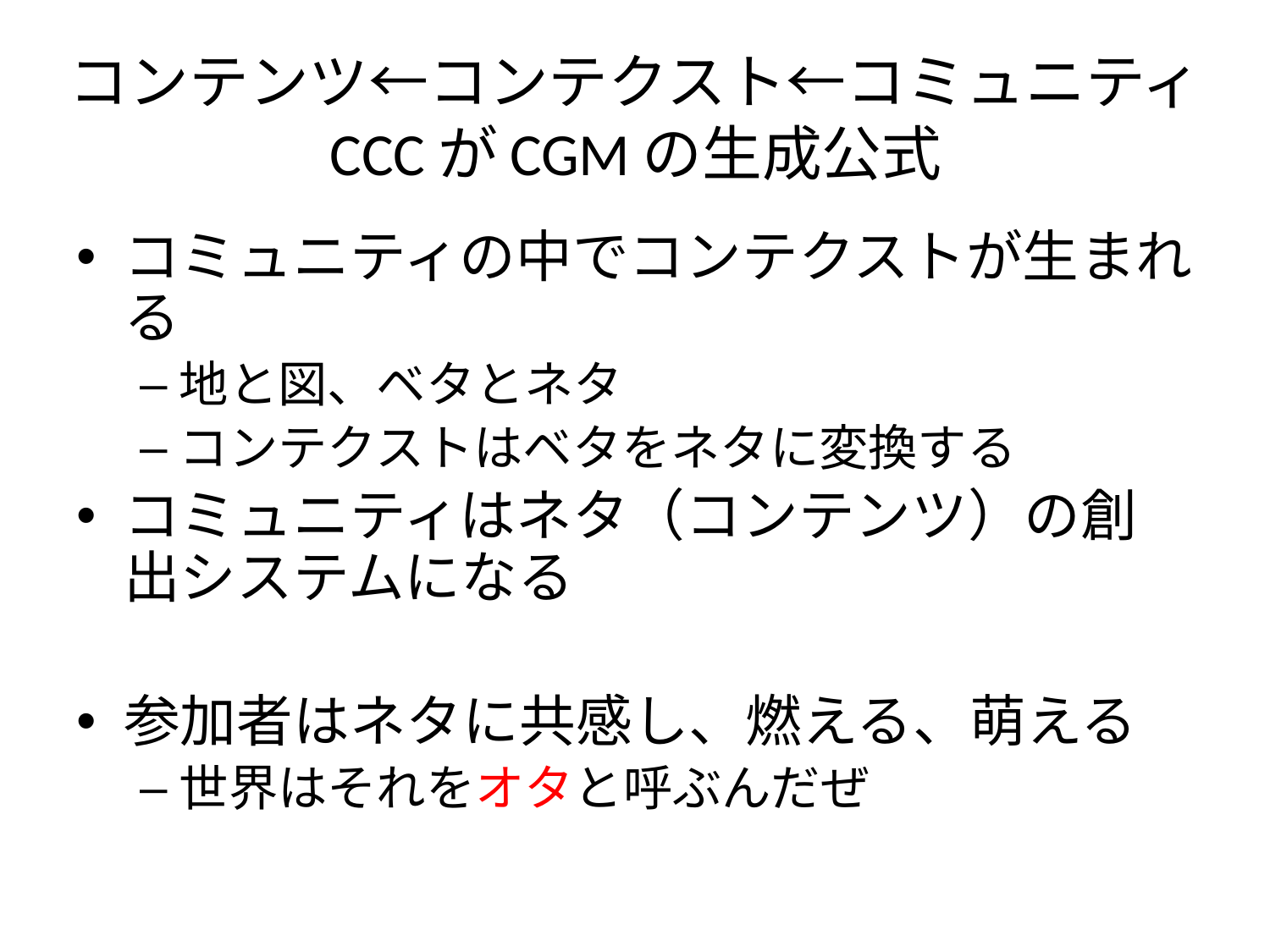

# コンテンツ←コンテクスト←コミュニティ CCCがCGMの生成公式
コミュニティの中でコンテクストが生まれる
地と図、ベタとネタ
コンテクストはベタをネタに変換する
コミュニティはネタ（コンテンツ）の創出システムになる

参加者はネタに共感し、燃える、萌える
世界はそれをオタと呼ぶんだぜ